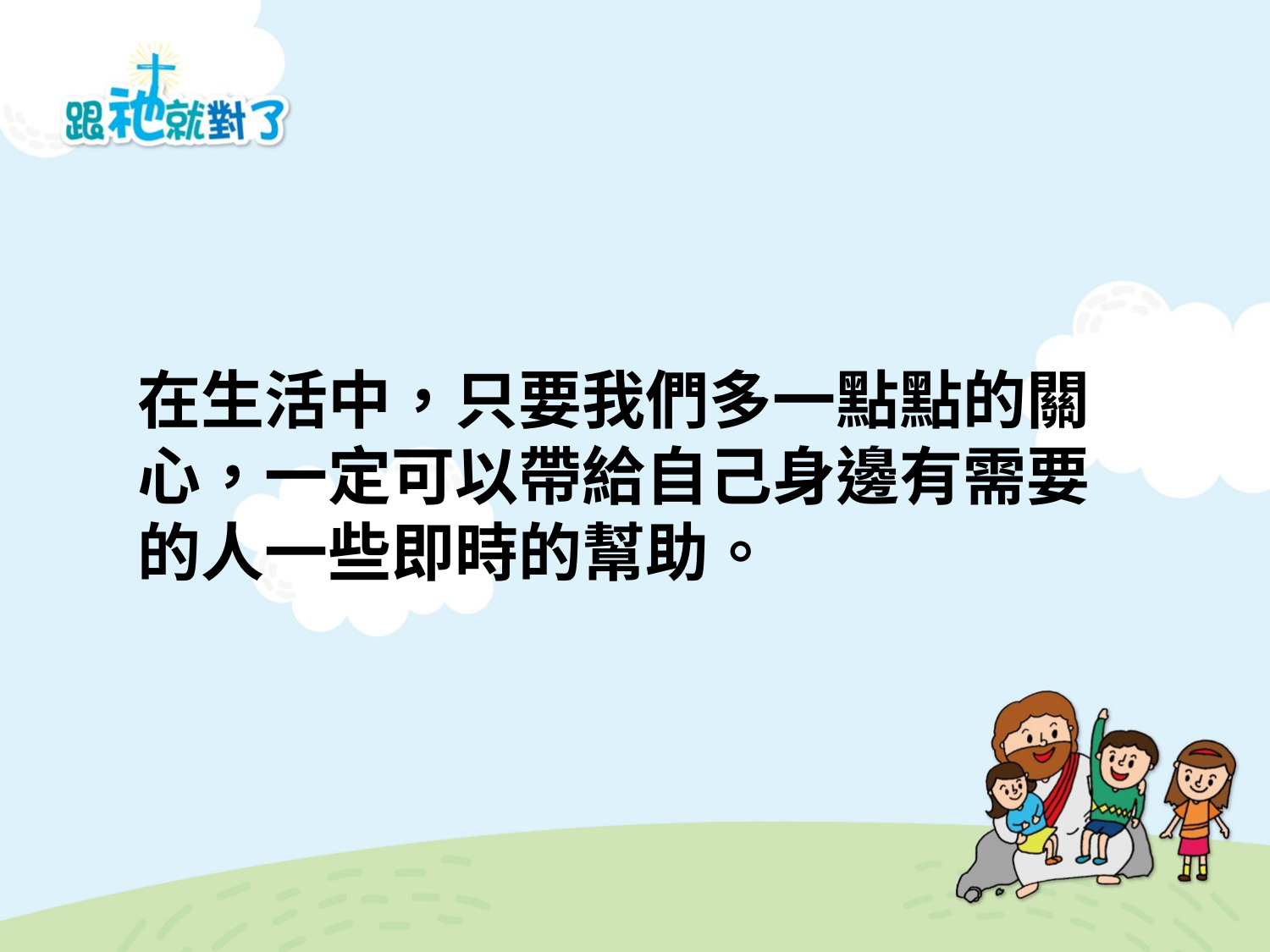

在生活中，只要我們多一點點的關心，一定可以帶給自己身邊有需要的人一些即時的幫助。